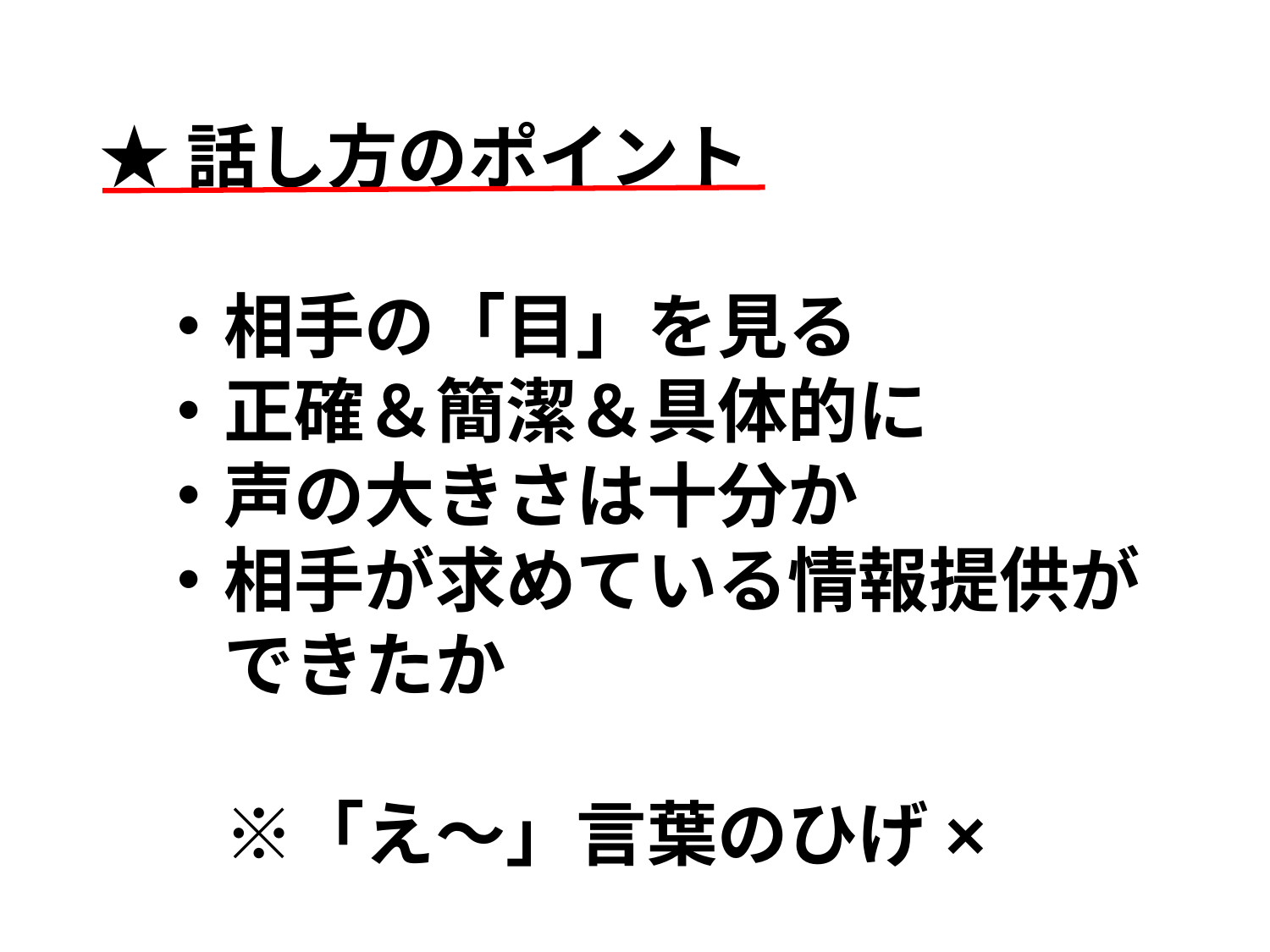

★話し方のポイント

　・相手の「目」を見る
　・正確＆簡潔＆具体的に
　・声の大きさは十分か
　・相手が求めている情報提供が
　　できたか

　　※「え～」言葉のひげ×